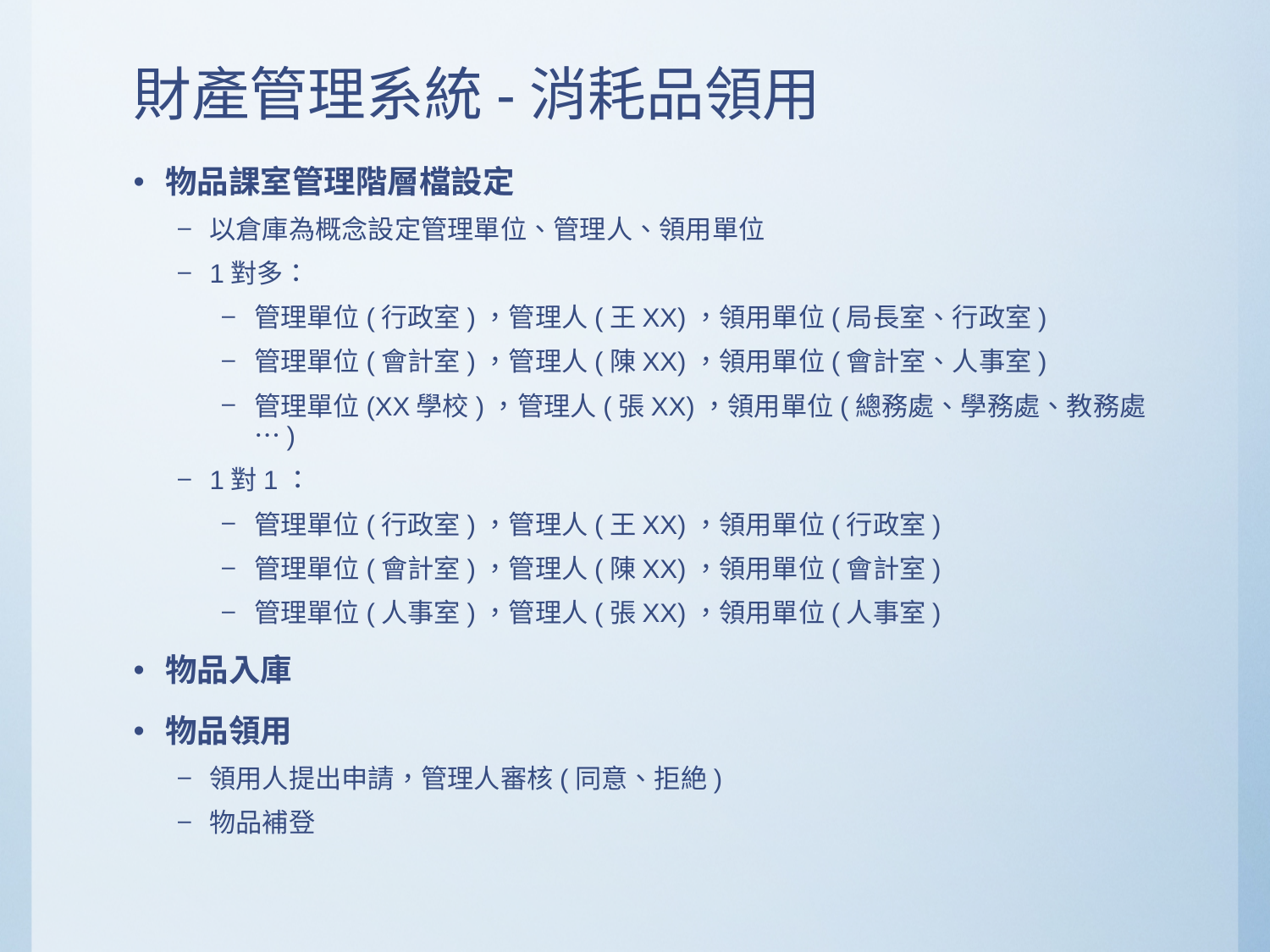

# 財產管理系統-消耗品領用
物品課室管理階層檔設定
以倉庫為概念設定管理單位、管理人、領用單位
1對多：
管理單位(行政室)，管理人(王XX)，領用單位(局長室、行政室)
管理單位(會計室)，管理人(陳XX)，領用單位(會計室、人事室)
管理單位(XX學校)，管理人(張XX)，領用單位(總務處、學務處、教務處…)
1對1：
管理單位(行政室)，管理人(王XX)，領用單位(行政室)
管理單位(會計室)，管理人(陳XX)，領用單位(會計室)
管理單位(人事室)，管理人(張XX)，領用單位(人事室)
物品入庫
物品領用
領用人提出申請，管理人審核(同意、拒絶)
物品補登